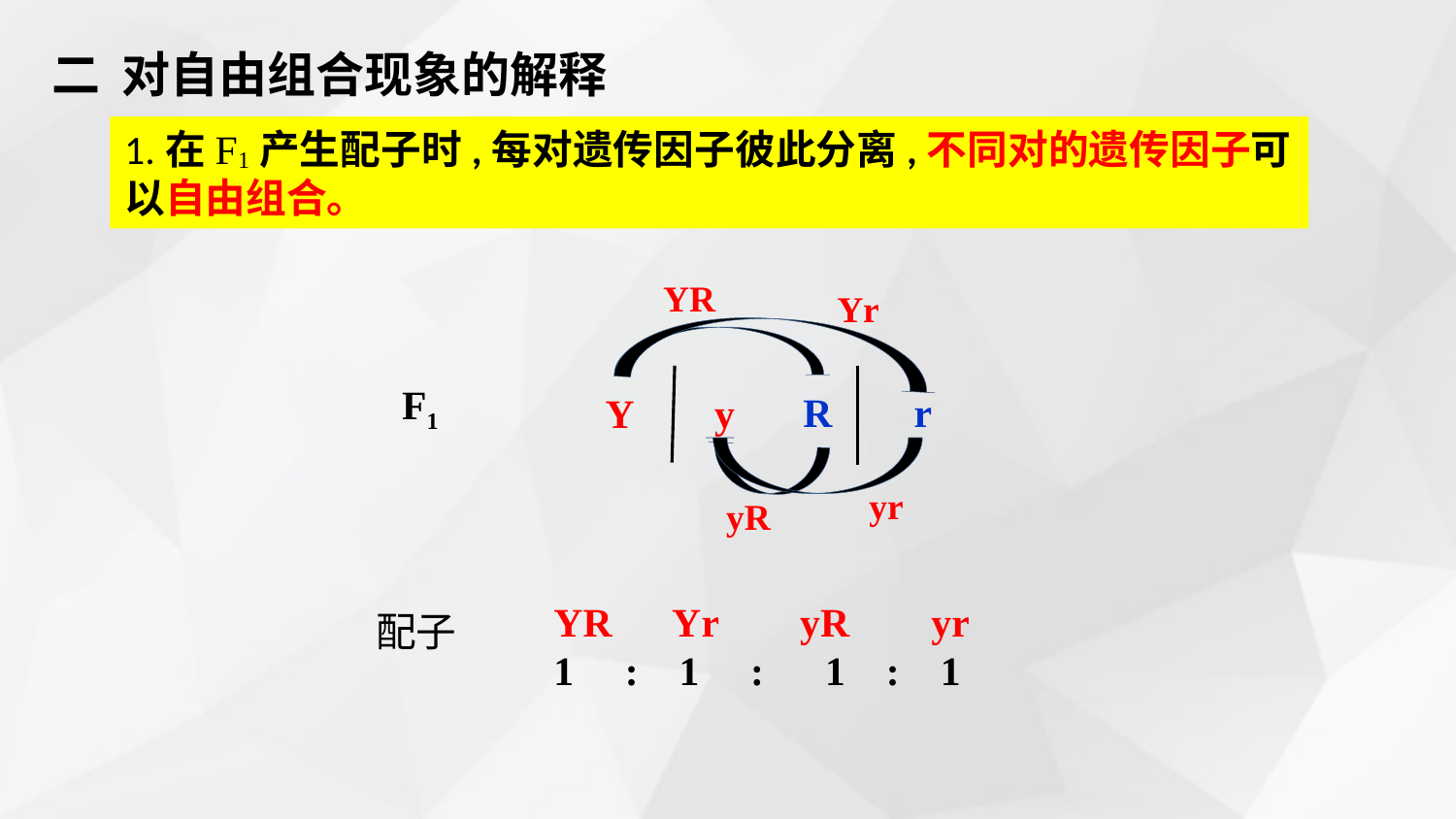

二  对自由组合现象的解释
1.在F1产生配子时,每对遗传因子彼此分离,不同对的遗传因子可以自由组合。

YR
Yr

F1
R        r
Y        y

yr
yR
YR      Yr        yR        yr
1     :    1     :      1    :    1
配子